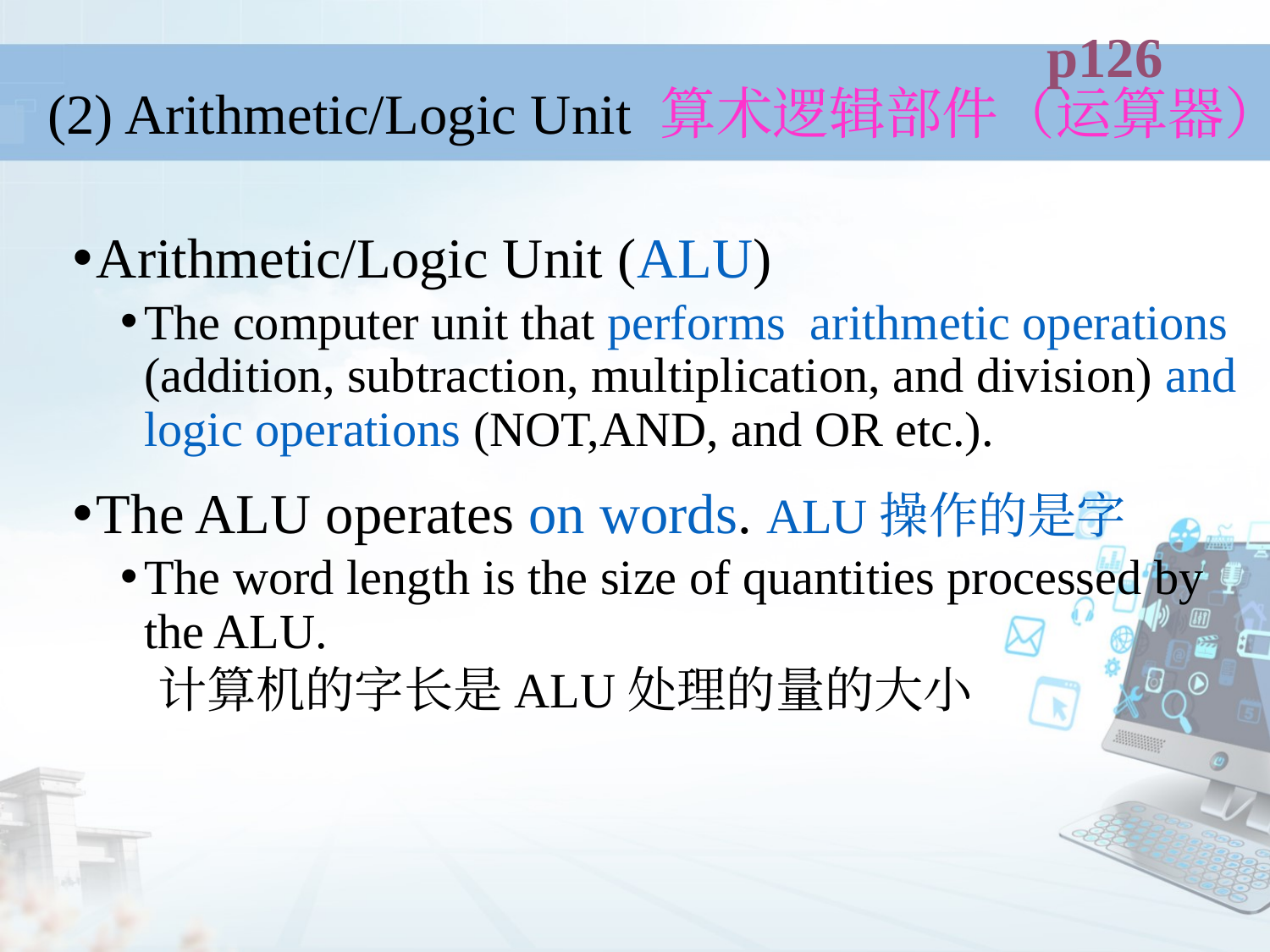

p126
# (2) Arithmetic/Logic Unit 算术逻辑部件（运算器）
Arithmetic/Logic Unit (ALU)
The computer unit that performs  arithmetic operations (addition, subtraction, multiplication, and division) and logic operations (NOT,AND, and OR etc.).
The ALU operates on words. ALU操作的是字
The word length is the size of quantities processed by the ALU.
  计算机的字长是ALU处理的量的大小